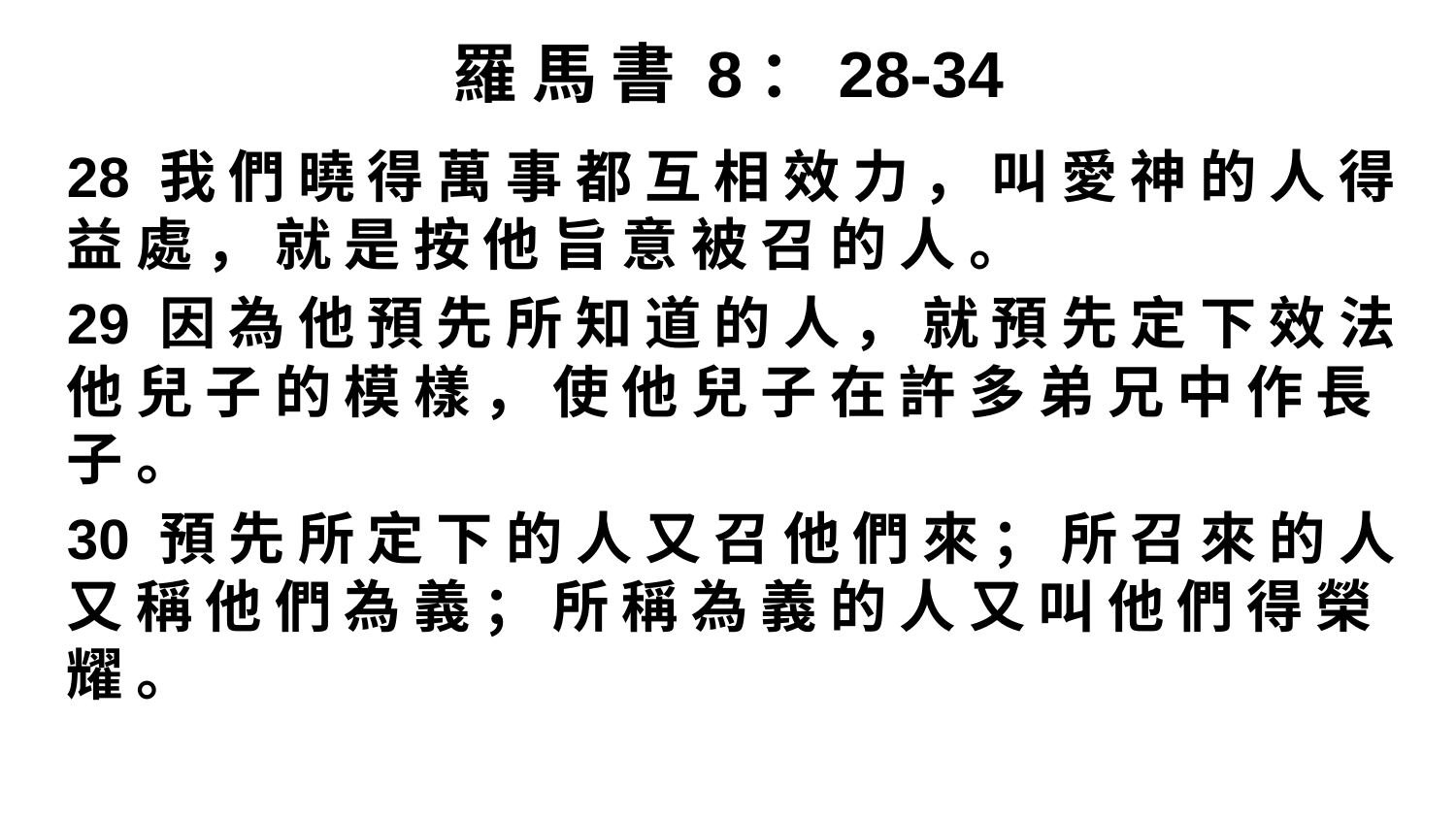

# 羅 馬 書 8：28-34
28 我 們 曉 得 萬 事 都 互 相 效 力 ， 叫 愛 神 的 人 得 益 處 ， 就 是 按 他 旨 意 被 召 的 人 。
29 因 為 他 預 先 所 知 道 的 人 ， 就 預 先 定 下 效 法 他 兒 子 的 模 樣 ， 使 他 兒 子 在 許 多 弟 兄 中 作 長 子 。
30 預 先 所 定 下 的 人 又 召 他 們 來 ； 所 召 來 的 人 又 稱 他 們 為 義 ； 所 稱 為 義 的 人 又 叫 他 們 得 榮 耀 。